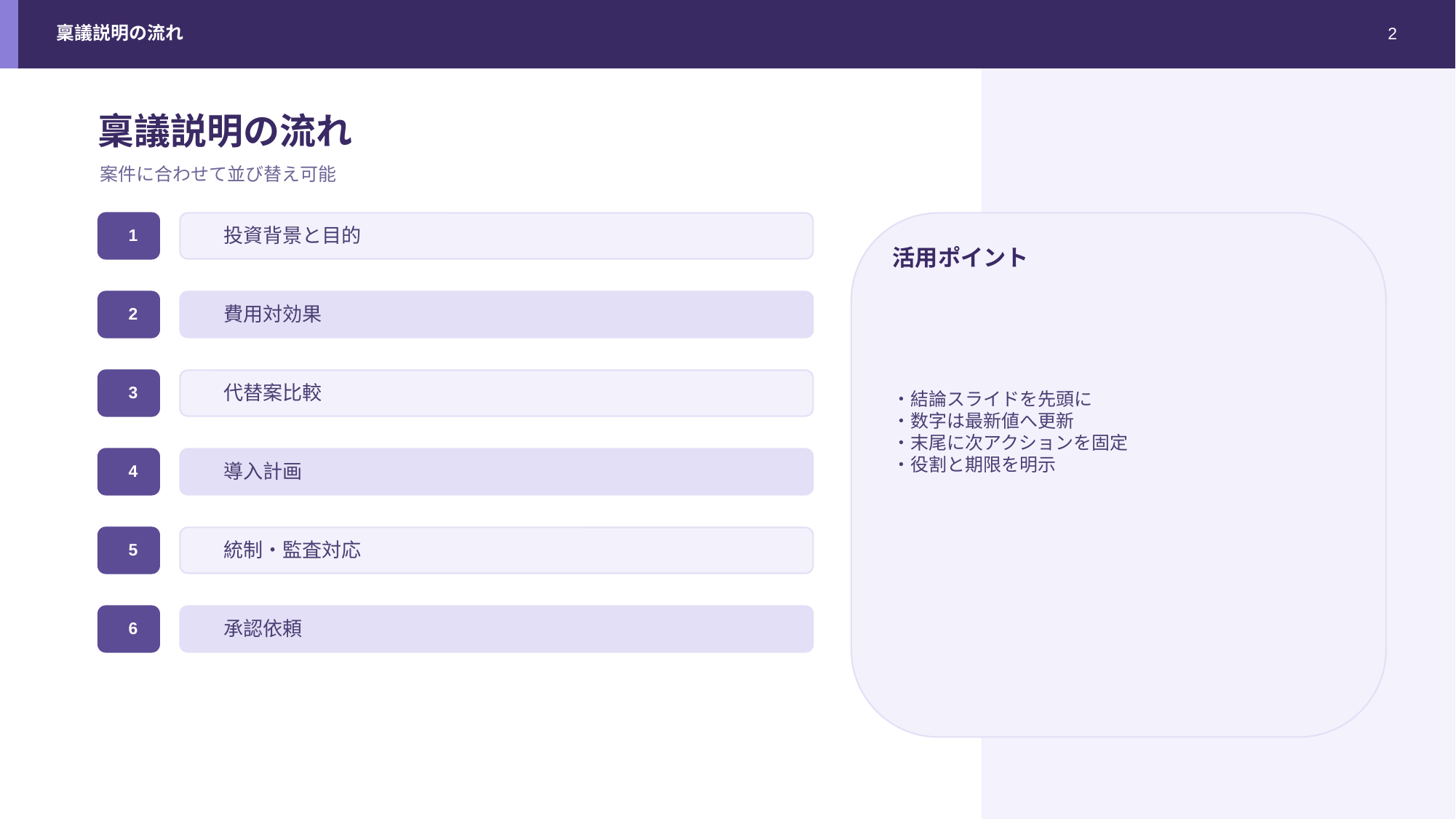

稟議説明の流れ
2

稟議説明の流れ
案件に合わせて並び替え可能

1
投資背景と目的
活用ポイント

・結論スライドを先頭に
・数字は最新値へ更新
・末尾に次アクションを固定
・役割と期限を明示
2
費用対効果

3
代替案比較

4
導入計画

5
統制・監査対応

6
承認依頼